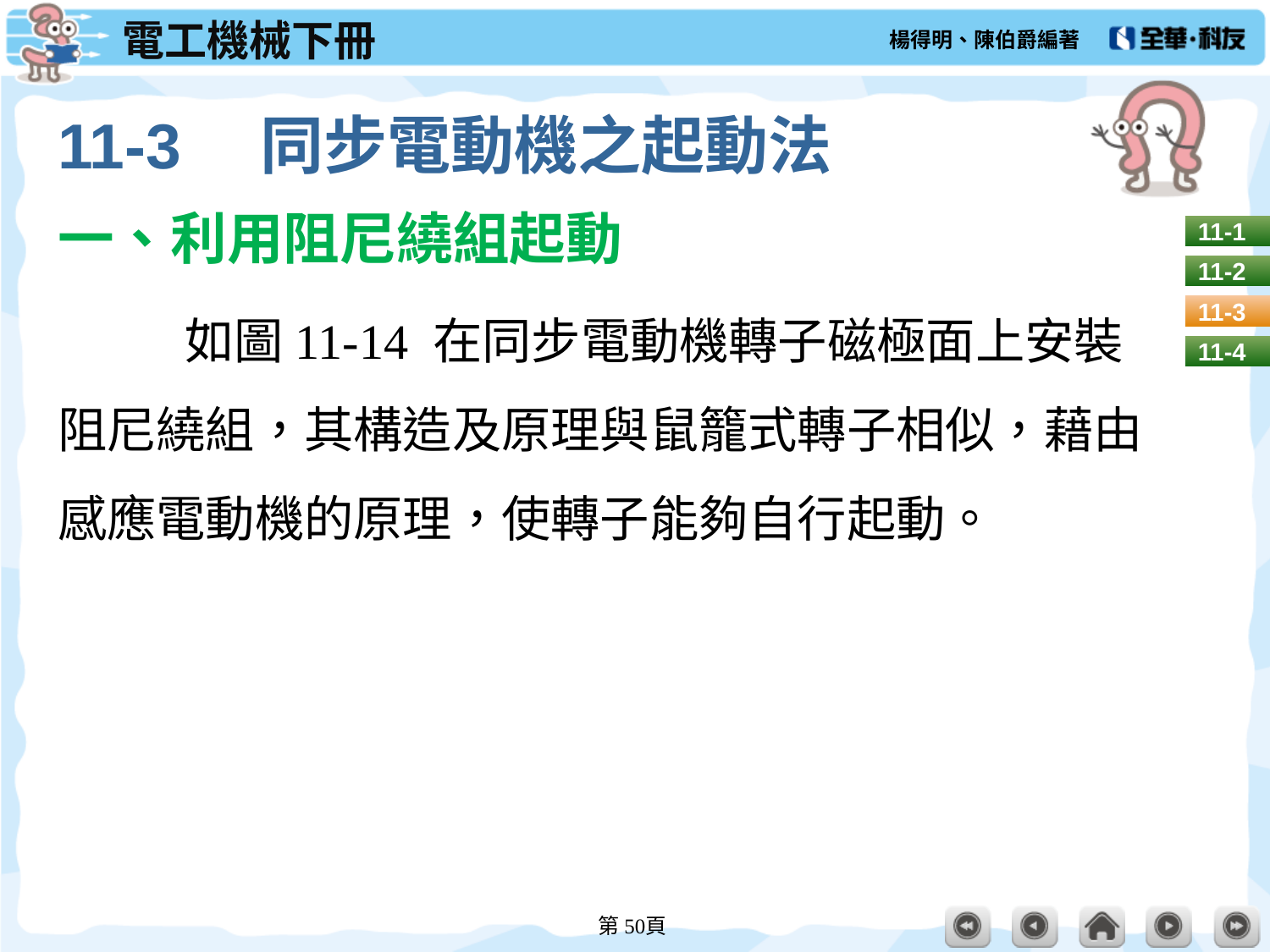

# 11-3　同步電動機之起動法
一、利用阻尼繞組起動
	如圖11-14 在同步電動機轉子磁極面上安裝阻尼繞組，其構造及原理與鼠籠式轉子相似，藉由感應電動機的原理，使轉子能夠自行起動。